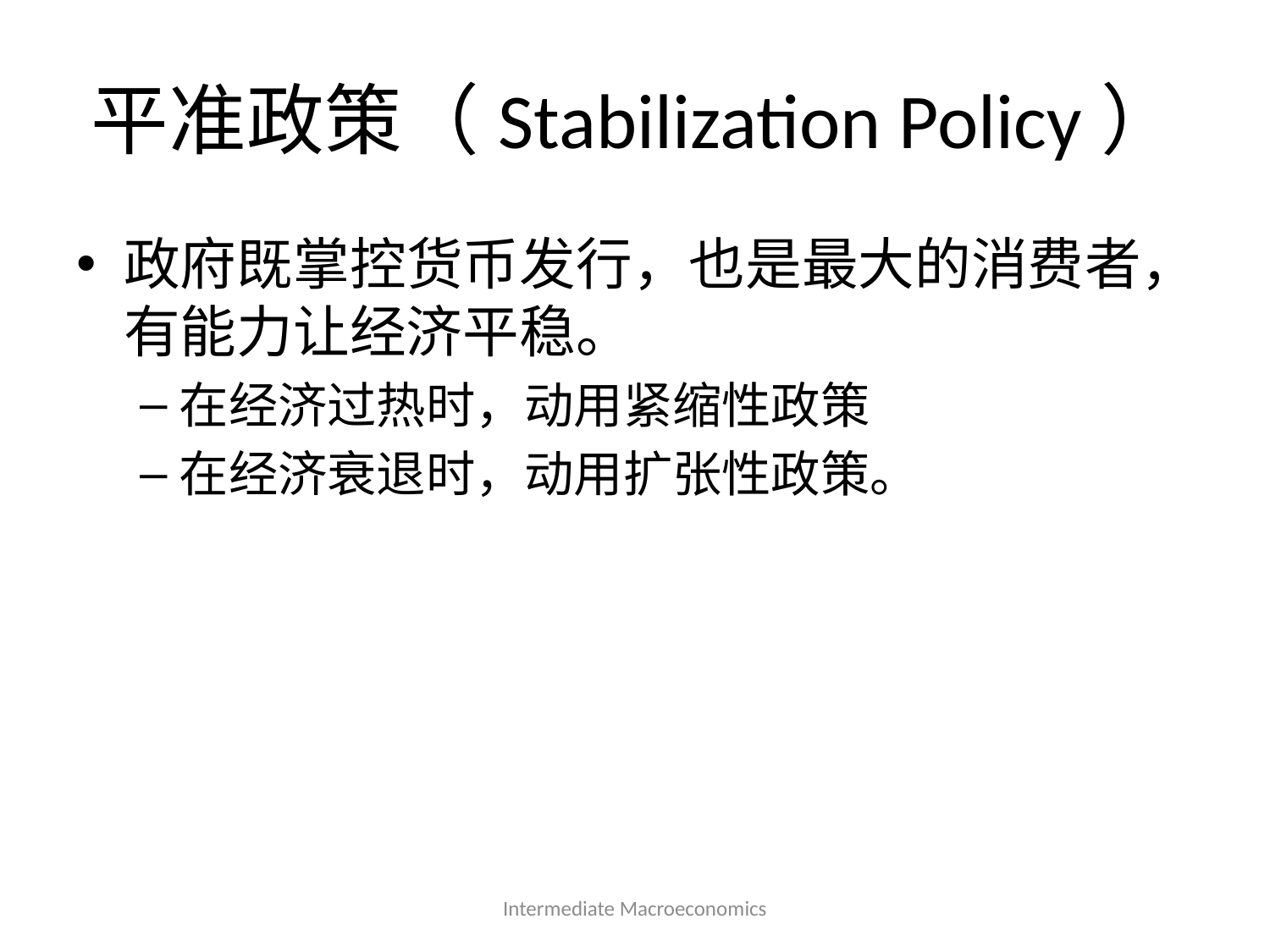

# 平准政策（Stabilization Policy）
政府既掌控货币发行，也是最大的消费者，有能力让经济平稳。
在经济过热时，动用紧缩性政策
在经济衰退时，动用扩张性政策。

Intermediate Macroeconomics